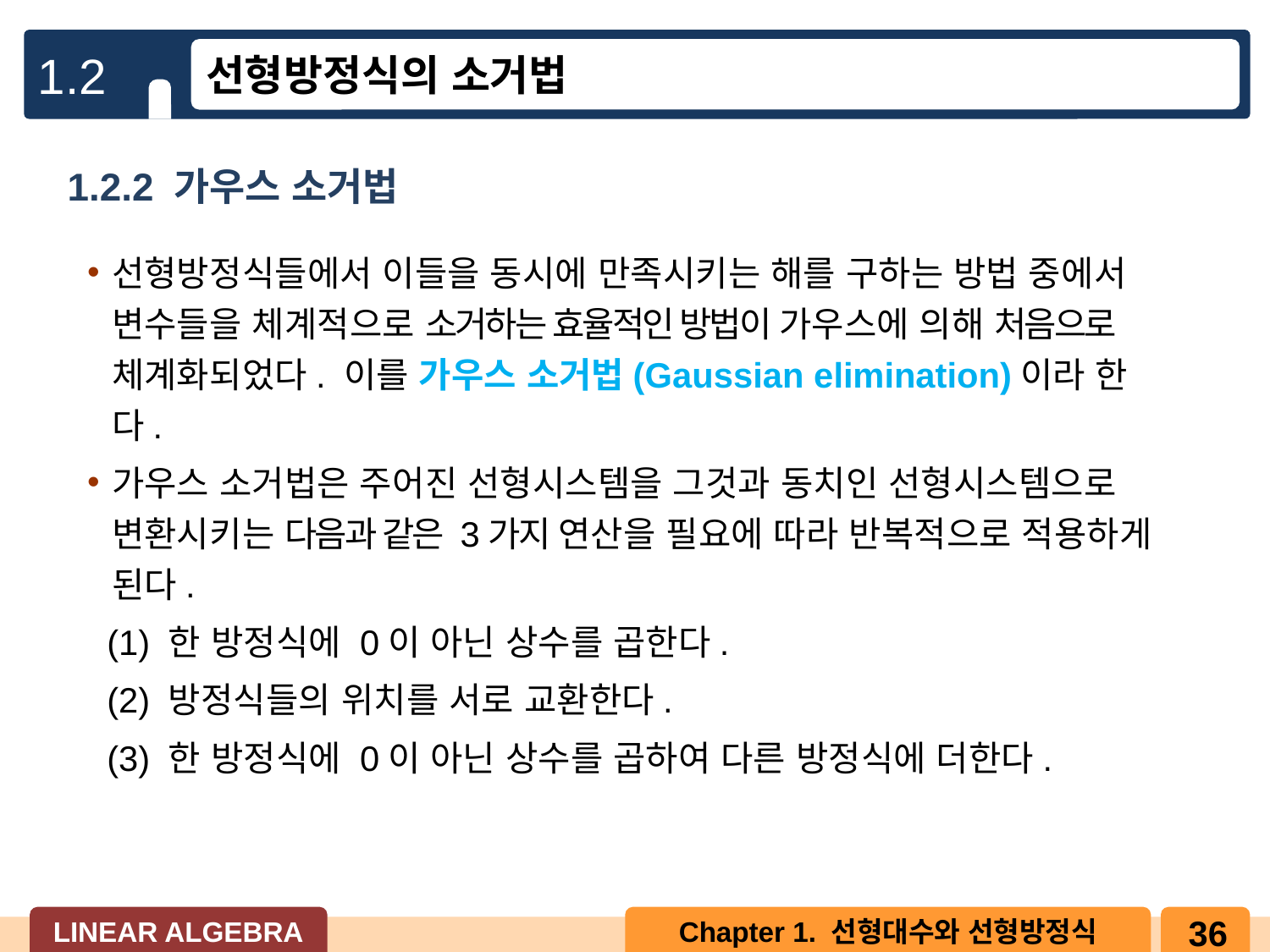

1.2
선형방정식의 소거법

1.2.2 가우스 소거법
선형방정식들에서 이들을 동시에 만족시키는 해를 구하는 방법 중에서 변수들을 체계적으로 소거하는 효율적인 방법이 가우스에 의해 처음으로 체계화되었다. 이를 가우스 소거법(Gaussian elimination)이라 한다.
가우스 소거법은 주어진 선형시스템을 그것과 동치인 선형시스템으로 변환시키는 다음과 같은 3가지 연산을 필요에 따라 반복적으로 적용하게 된다.
  (1) 한 방정식에 0이 아닌 상수를 곱한다.
  (2) 방정식들의 위치를 서로 교환한다.
  (3) 한 방정식에 0이 아닌 상수를 곱하여 다른 방정식에 더한다.
36
LINEAR ALGEBRA
Chapter 1. 선형대수와 선형방정식